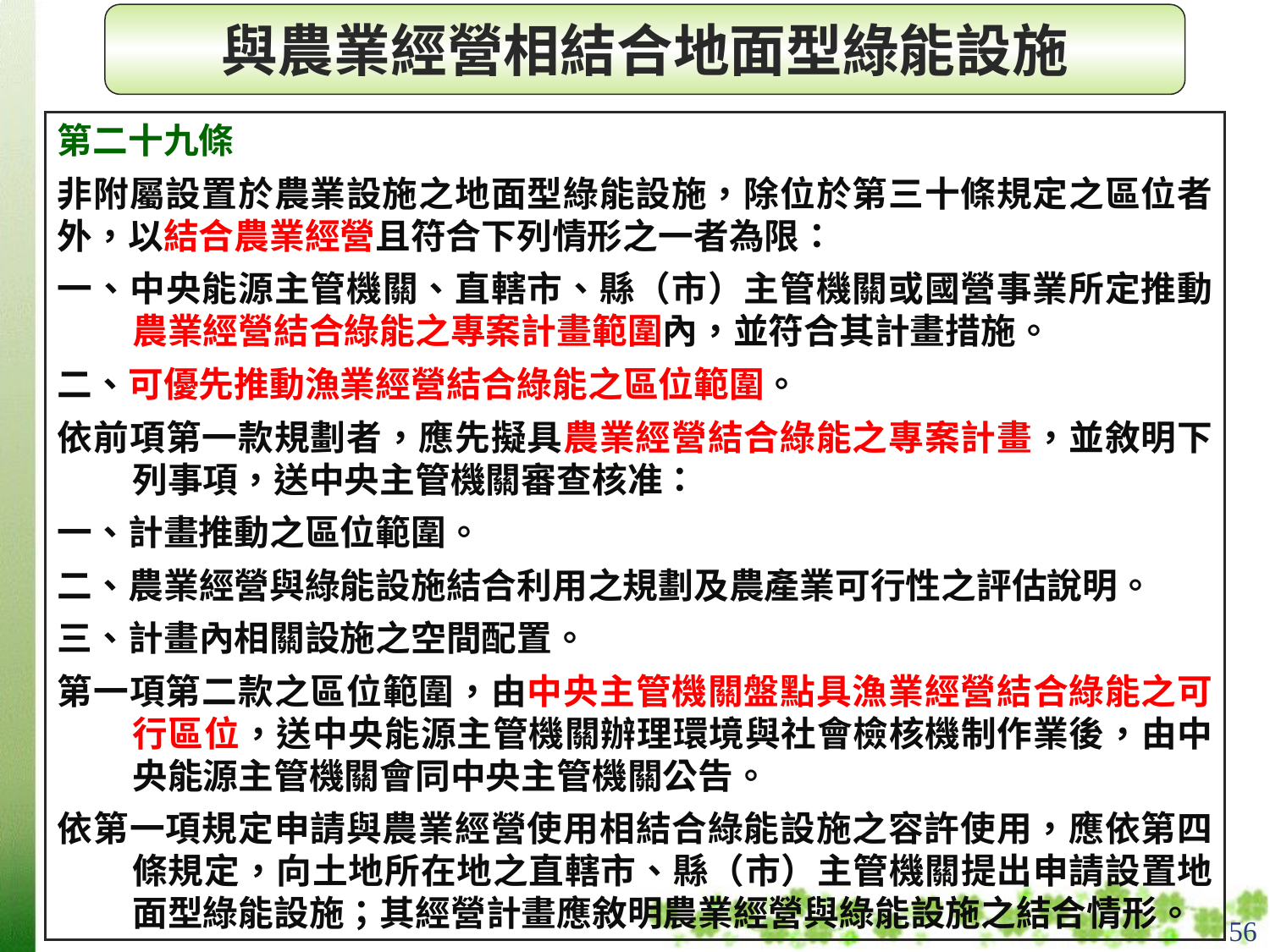

與農業經營相結合地面型綠能設施
第二十九條
非附屬設置於農業設施之地面型綠能設施，除位於第三十條規定之區位者外，以結合農業經營且符合下列情形之一者為限：
一、中央能源主管機關、直轄市、縣（市）主管機關或國營事業所定推動農業經營結合綠能之專案計畫範圍內，並符合其計畫措施。
二、可優先推動漁業經營結合綠能之區位範圍。
依前項第一款規劃者，應先擬具農業經營結合綠能之專案計畫，並敘明下列事項，送中央主管機關審查核准：
一、計畫推動之區位範圍。
二、農業經營與綠能設施結合利用之規劃及農產業可行性之評估說明。
三、計畫內相關設施之空間配置。
第一項第二款之區位範圍，由中央主管機關盤點具漁業經營結合綠能之可行區位，送中央能源主管機關辦理環境與社會檢核機制作業後，由中央能源主管機關會同中央主管機關公告。
依第一項規定申請與農業經營使用相結合綠能設施之容許使用，應依第四條規定，向土地所在地之直轄市、縣（市）主管機關提出申請設置地面型綠能設施；其經營計畫應敘明農業經營與綠能設施之結合情形。
56